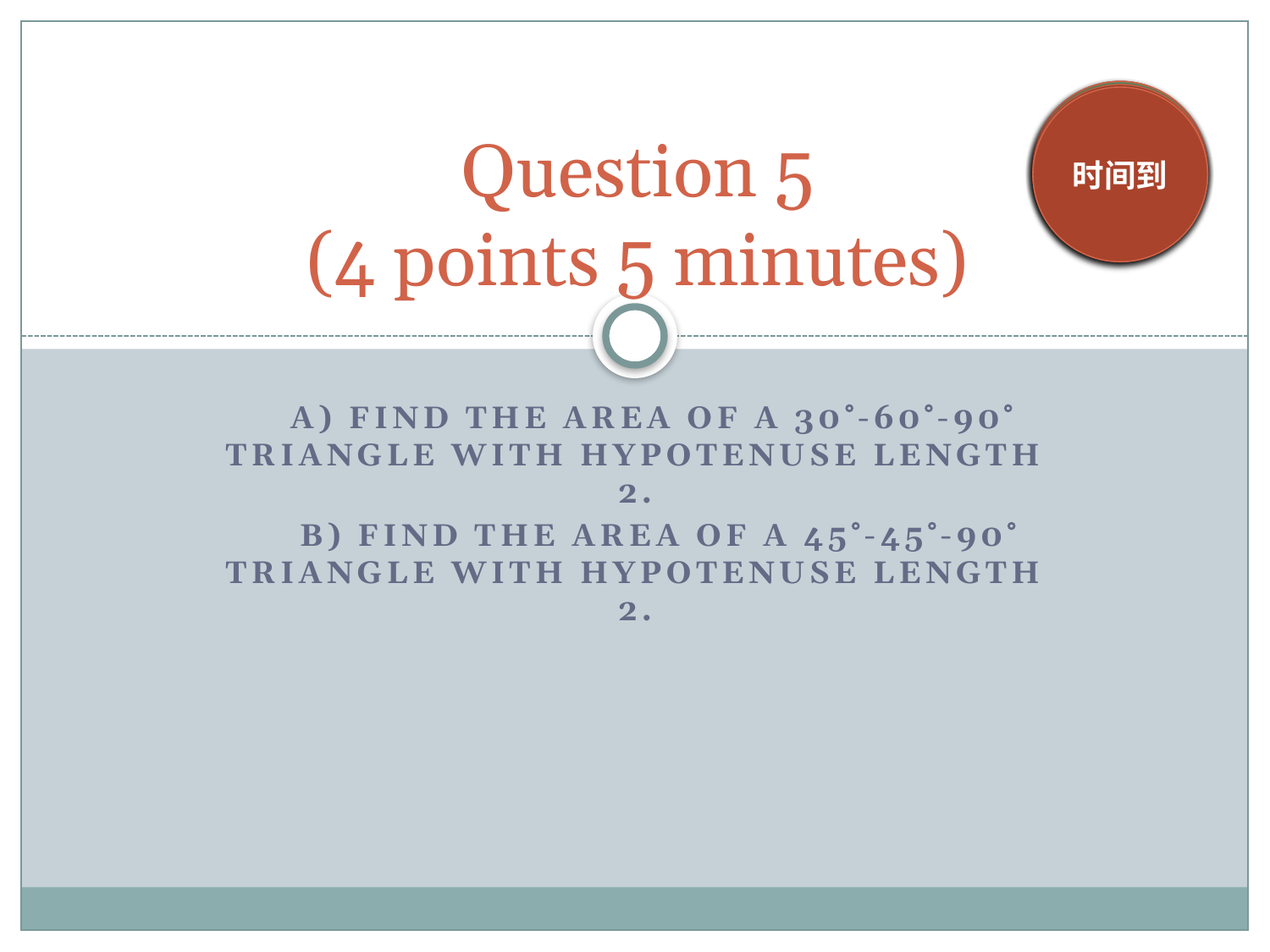

# Question 5 (4 points 5 minutes)
5 min
2 min
1 min
3 min
10 s
4 min
5 s
时间到
   a) Find the area of a 30°-60°-90° triangle with hypotenuse length 2.
    b) Find the area of a 45°-45°-90° triangle with hypotenuse length 2.